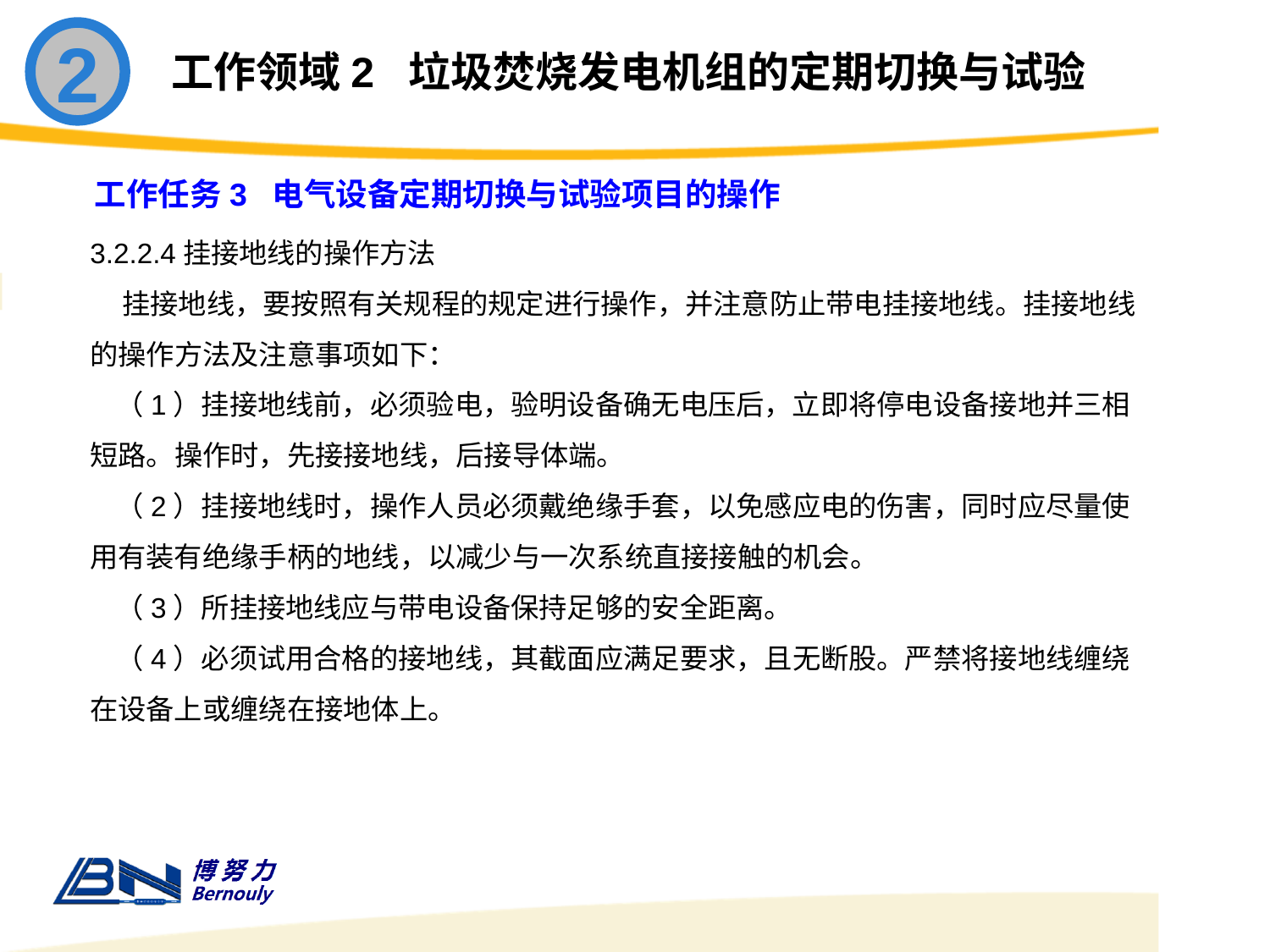

2
工作领域2  垃圾焚烧发电机组的定期切换与试验
工作任务3  电气设备定期切换与试验项目的操作
3.2.2.4挂接地线的操作方法
    挂接地线，要按照有关规程的规定进行操作，并注意防止带电挂接地线。挂接地线的操作方法及注意事项如下：
   （1）挂接地线前，必须验电，验明设备确无电压后，立即将停电设备接地并三相短路。操作时，先接接地线，后接导体端。
   （2）挂接地线时，操作人员必须戴绝缘手套，以免感应电的伤害，同时应尽量使用有装有绝缘手柄的地线，以减少与一次系统直接接触的机会。
   （3）所挂接地线应与带电设备保持足够的安全距离。
   （4）必须试用合格的接地线，其截面应满足要求，且无断股。严禁将接地线缠绕在设备上或缠绕在接地体上。